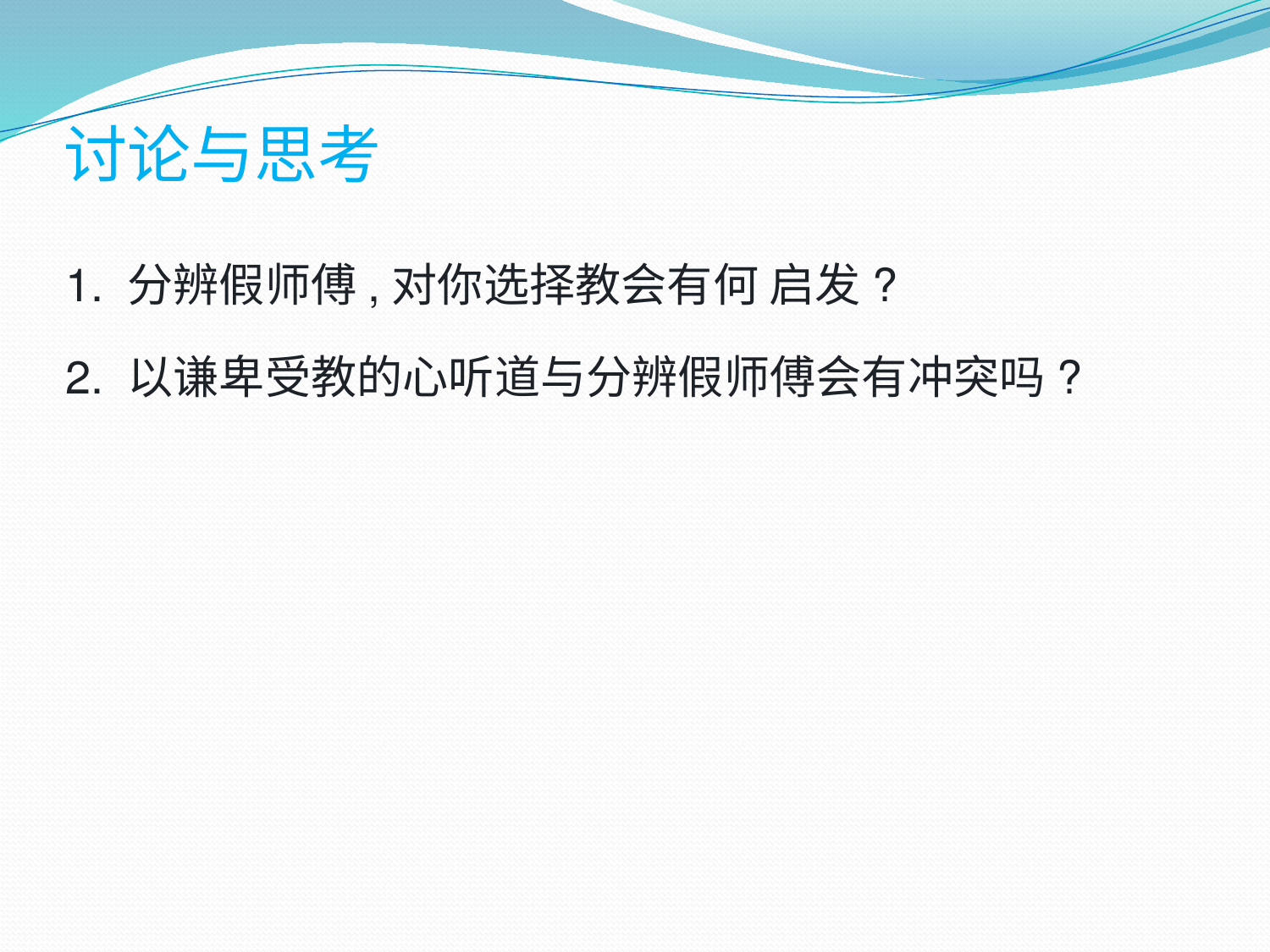

# 讨论与思考
1. 分辨假师傅,对你选择教会有何 启发?
2. 以谦卑受教的心听道与分辨假师傅会有冲突吗?